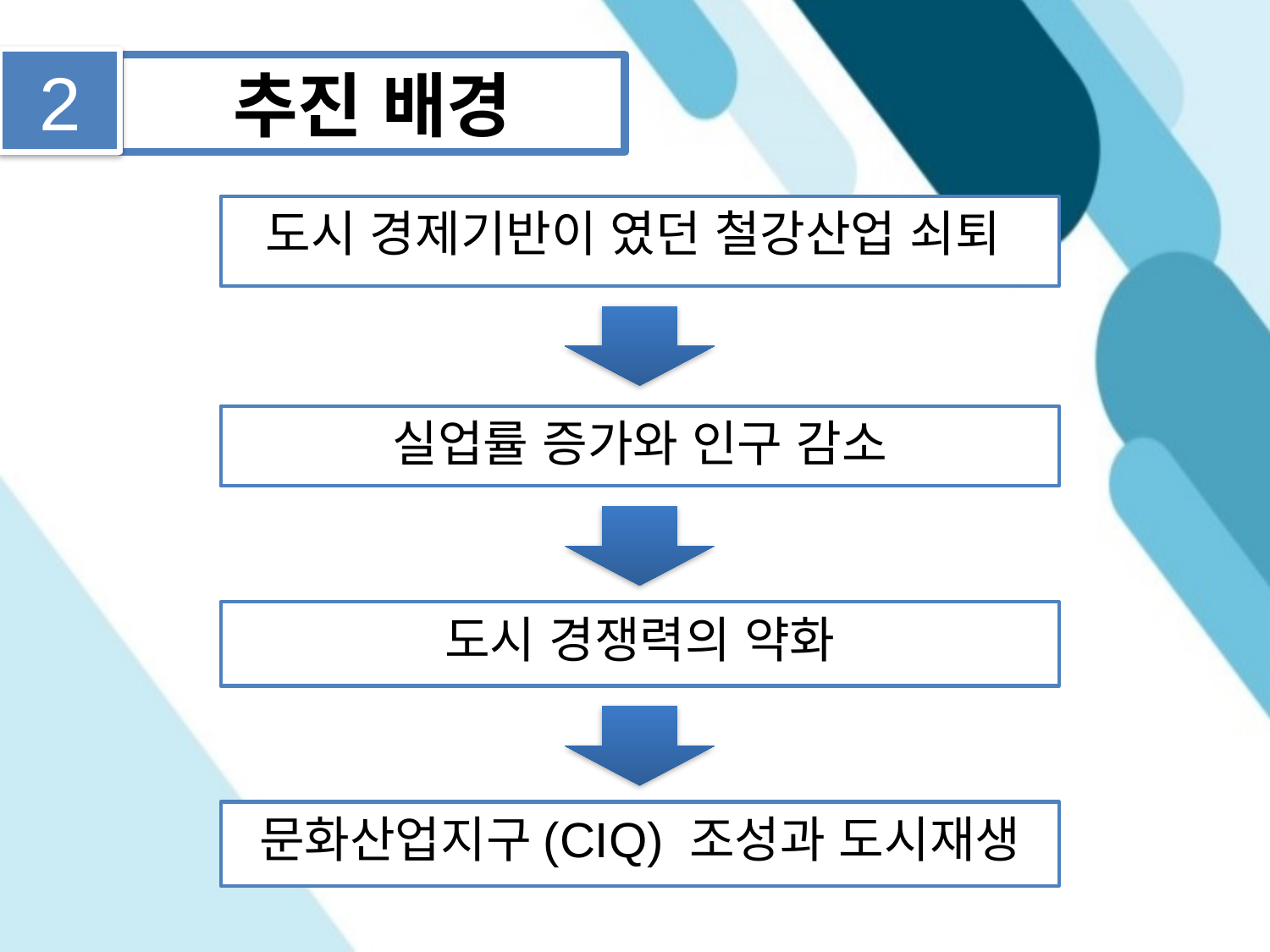

2
추진 배경
도시 경제기반이 였던 철강산업 쇠퇴

실업률 증가와 인구 감소

도시 경쟁력의 약화

문화산업지구(CIQ) 조성과 도시재생